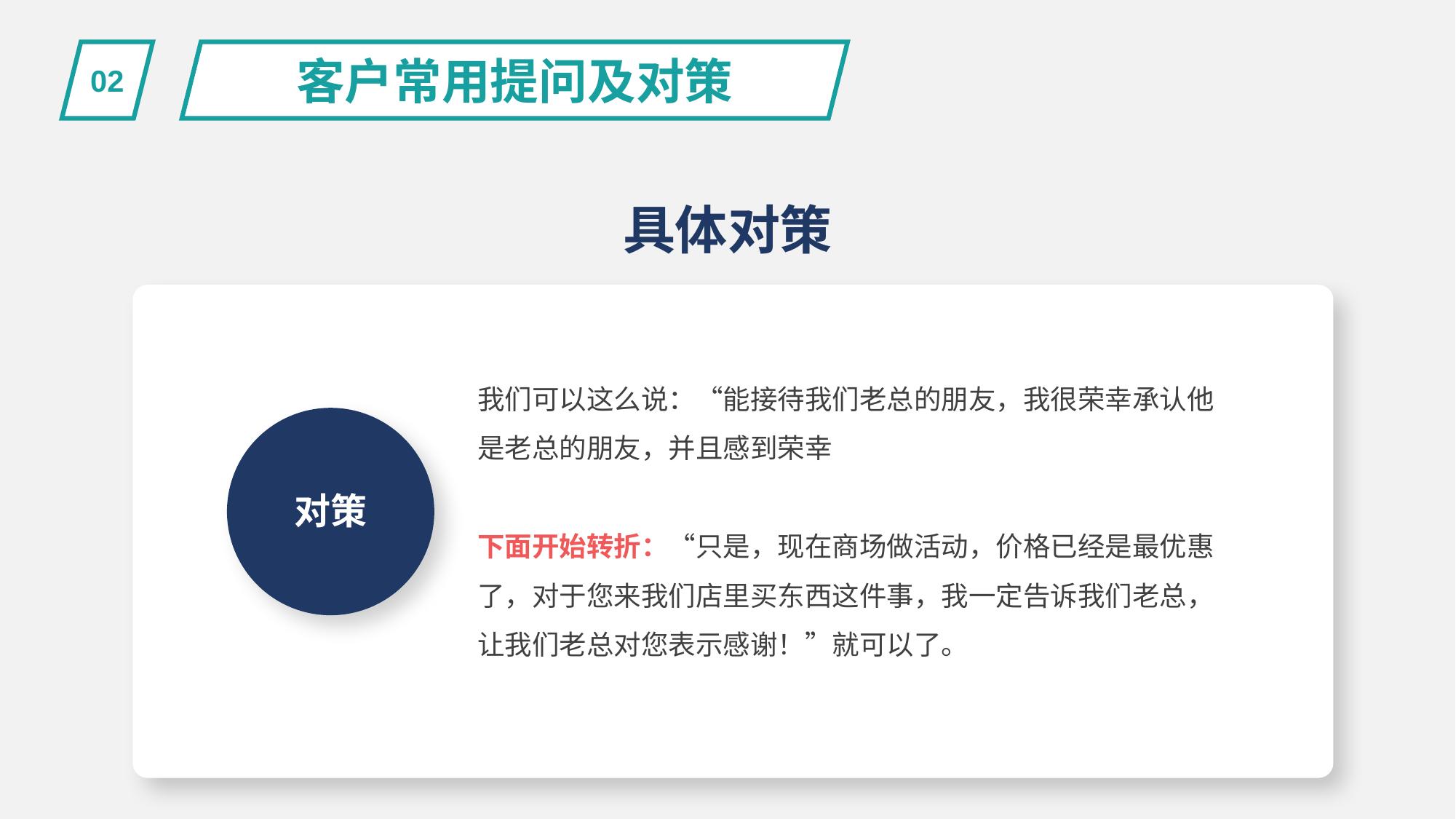

02
客户常用提问及对策
具体对策

我们可以这么说：“能接待我们老总的朋友，我很荣幸承认他是老总的朋友，并且感到荣幸

下面开始转折：“只是，现在商场做活动，价格已经是最优惠了，对于您来我们店里买东西这件事，我一定告诉我们老总，让我们老总对您表示感谢！”就可以了。

对策